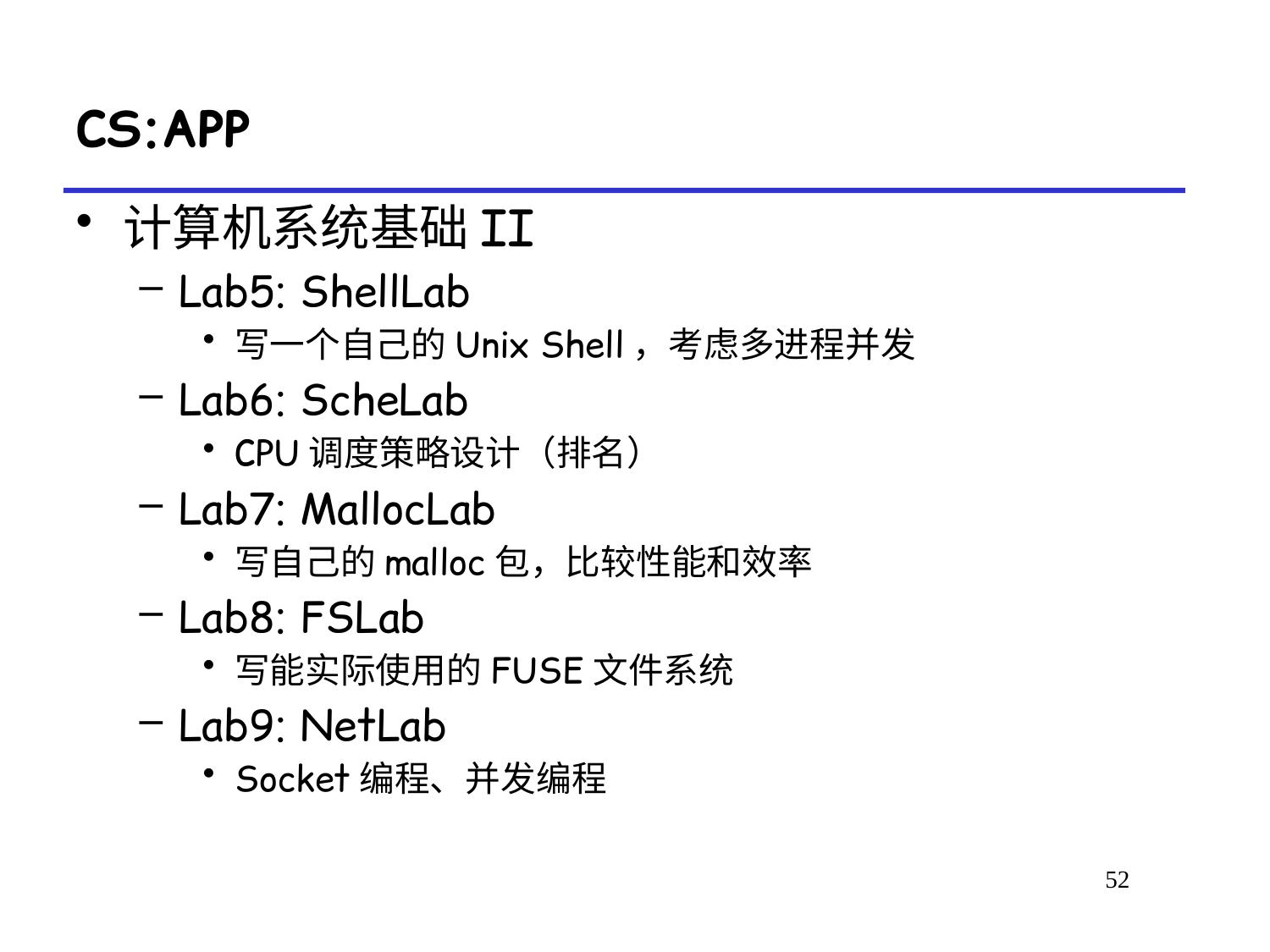

# CS:APP
计算机系统基础II
Lab5: ShellLab
写一个自己的Unix Shell，考虑多进程并发
Lab6: ScheLab
CPU调度策略设计（排名）
Lab7: MallocLab
写自己的malloc包，比较性能和效率
Lab8: FSLab
写能实际使用的FUSE文件系统
Lab9: NetLab
Socket编程、并发编程
52